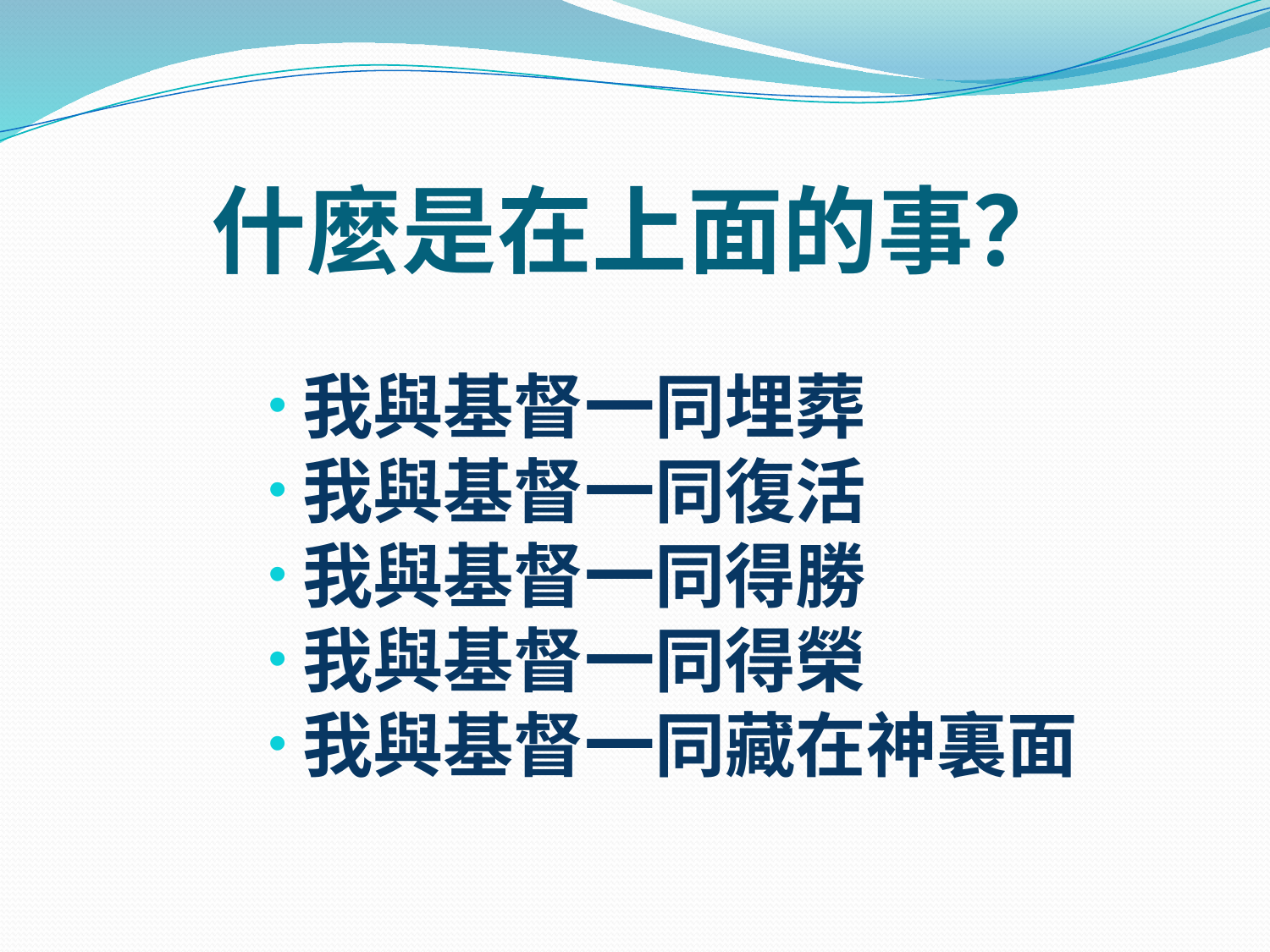

# 什麼是在上面的事？
我與基督一同埋葬
我與基督一同復活
我與基督一同得勝
我與基督一同得榮
我與基督一同藏在神裏面